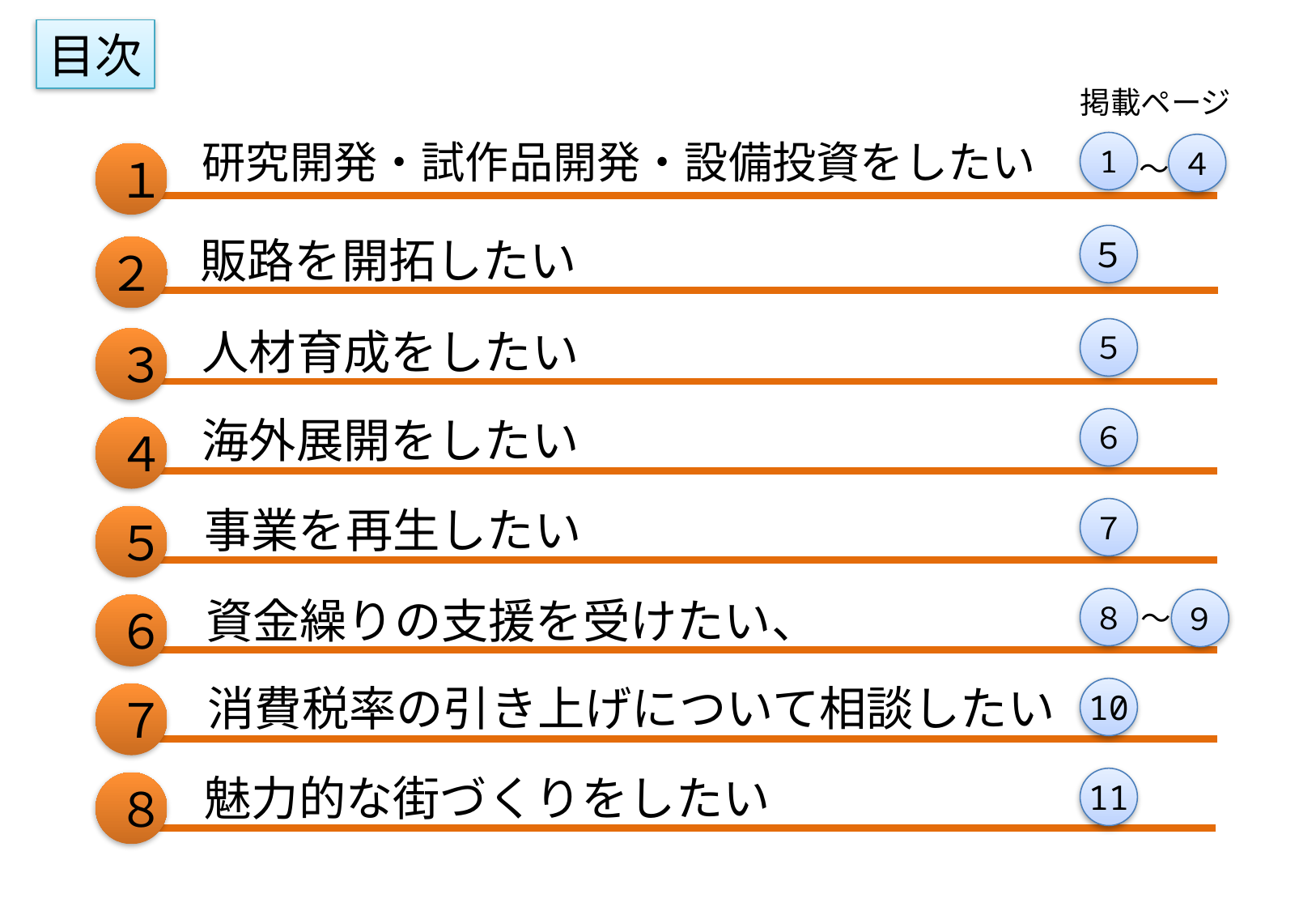

目次
掲載ページ
研究開発・試作品開発・設備投資をしたい
1
４
１
～
販路を開拓したい
５
２
人材育成をしたい
５
３
海外展開をしたい
６
４
事業を再生したい
７
５
資金繰りの支援を受けたい、
８
９
６
～
消費税率の引き上げについて相談したい
10
７
魅力的な街づくりをしたい
11
８